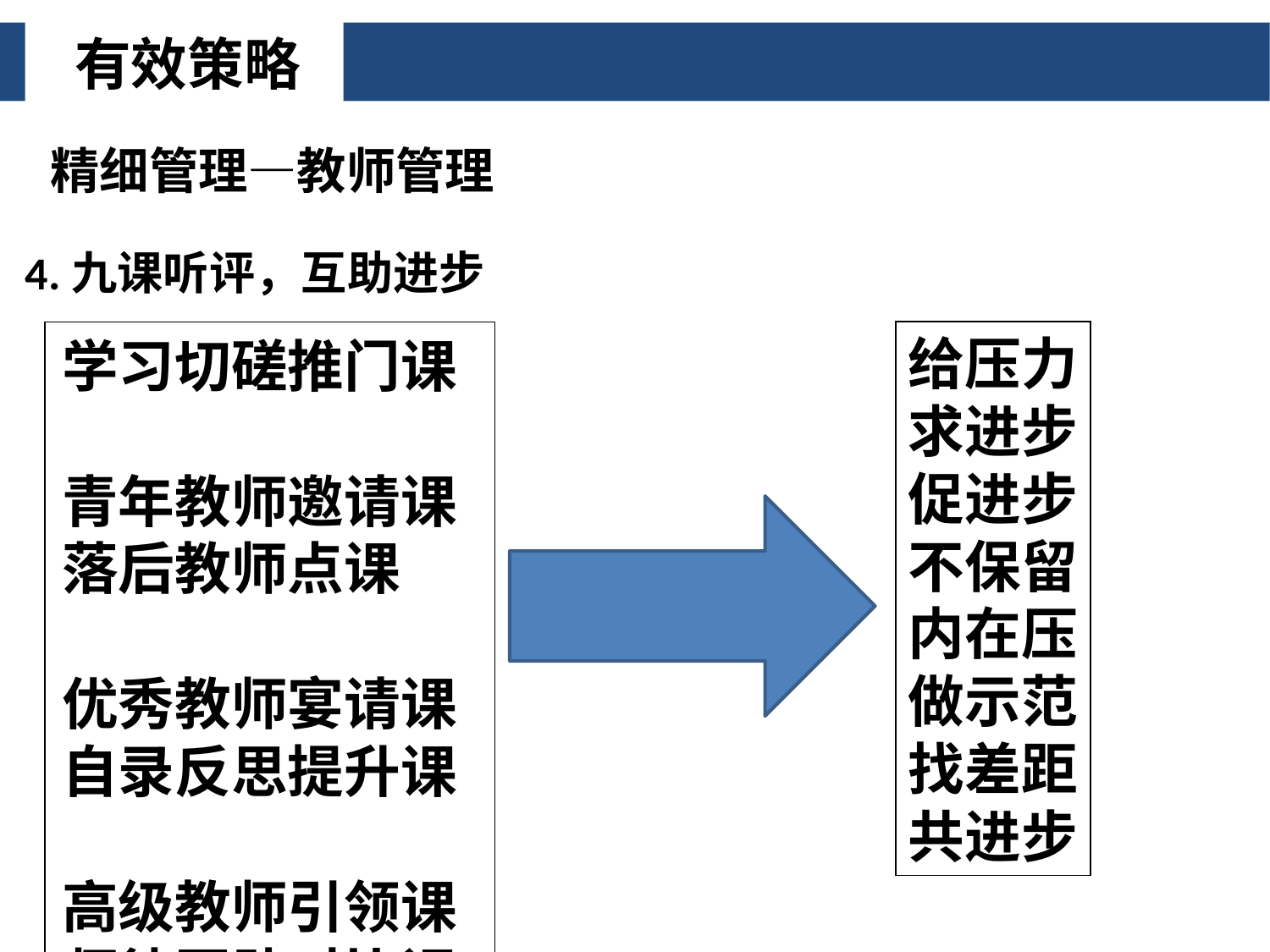

有效策略
精细管理—教师管理
4.九课听评，互助进步
给压力
求进步
促进步
不保留
内在压
做示范
找差距
共进步
学习切磋推门课
青年教师邀请课
落后教师点课
优秀教师宴请课
自录反思提升课
高级教师引领课
师徒互助对比课
友好学校交流课